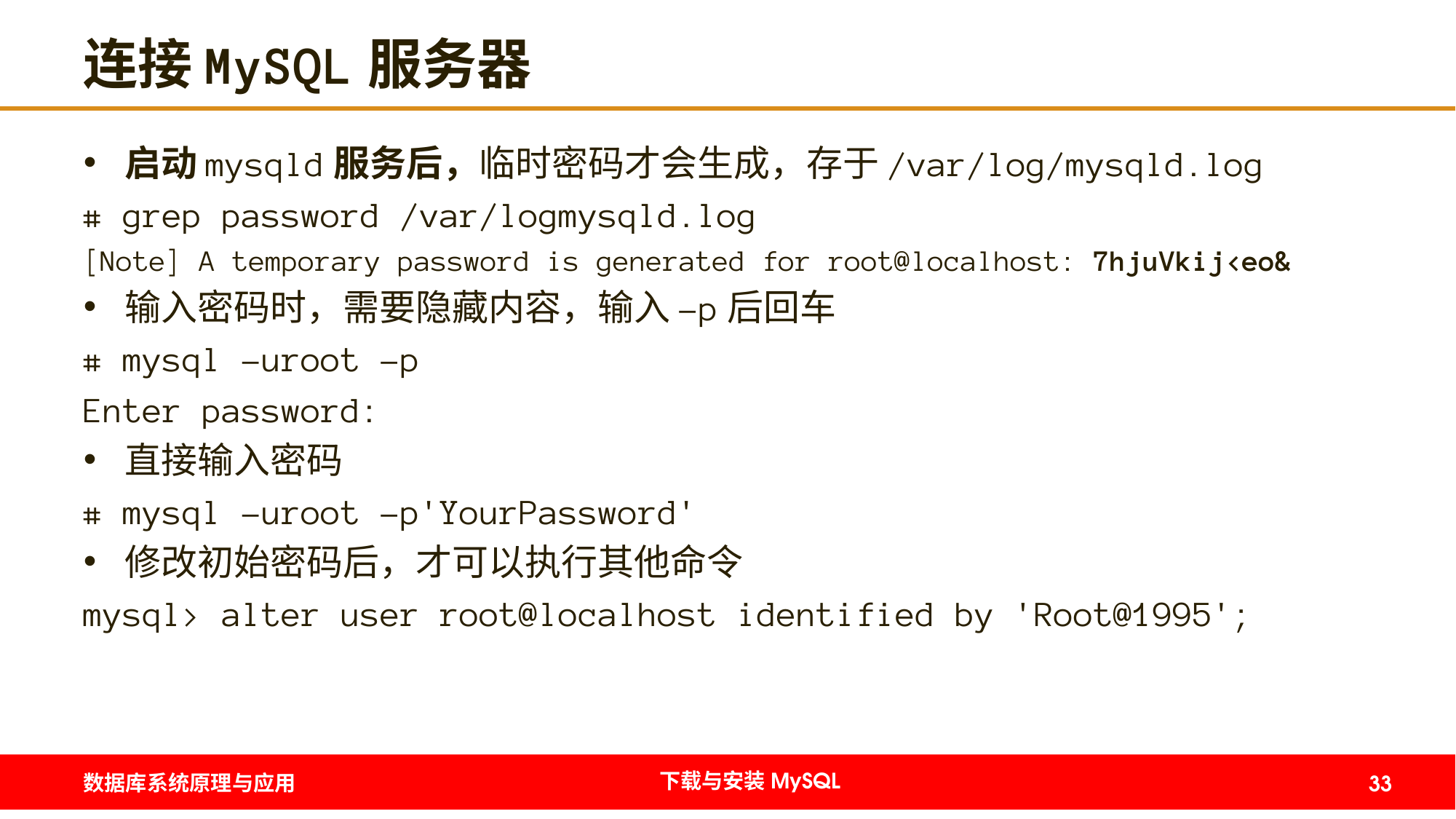

# 连接MySQL服务器
启动mysqld服务后，临时密码才会生成，存于/var/log/mysqld.log
# grep password /var/logmysqld.log
[Note] A temporary password is generated for root@localhost: 7hjuVkij<eo&
输入密码时，需要隐藏内容，输入-p后回车
# mysql -uroot -p
Enter password:
直接输入密码
# mysql -uroot -p'YourPassword'
修改初始密码后，才可以执行其他命令
mysql> alter user root@localhost identified by 'Root@1995';